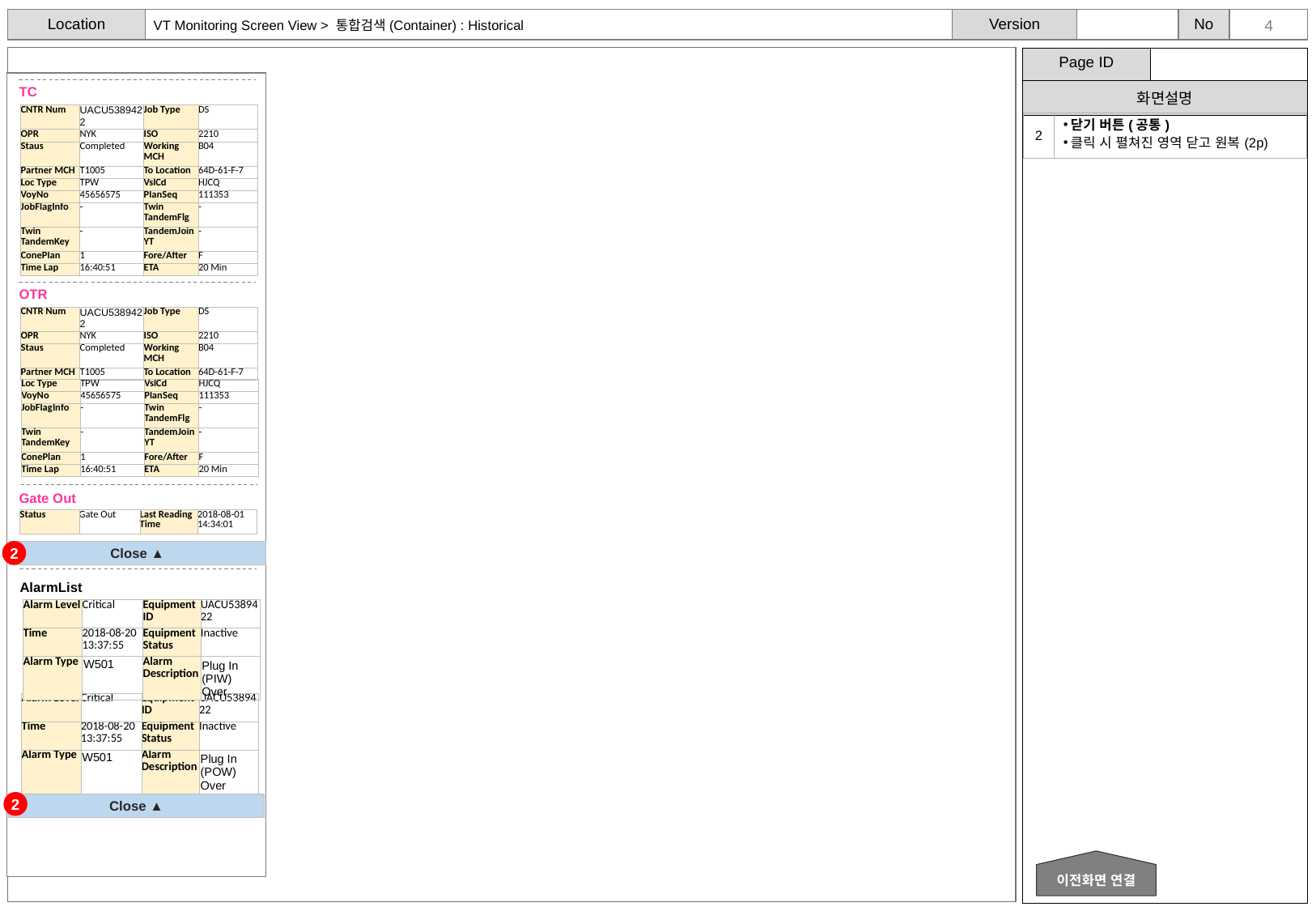

VT Monitoring Screen View > 통합검색(Container) : Historical

TC
| CNTR Num | UACU5389422 | Job Type | DS |
| --- | --- | --- | --- |
| OPR | NYK | ISO | 2210 |
| Staus | Completed | Working MCH | B04 |
| Partner MCH | T1005 | To Location | 64D-61-F-7 |
| Loc Type | TPW | VslCd | HJCQ |
| VoyNo | 45656575 | PlanSeq | 111353 |
| JobFlagInfo | - | Twin TandemFlg | - |
| Twin TandemKey | - | TandemJoinYT | - |
| ConePlan | 1 | Fore/After | F |
| Time Lap | 16:40:51 | ETA | 20 Min |
| 2 | 닫기 버튼(공통) 클릭 시 펼쳐진 영역 닫고 원복(2p) |
| --- | --- |
OTR
| CNTR Num | UACU5389422 | Job Type | DS |
| --- | --- | --- | --- |
| OPR | NYK | ISO | 2210 |
| Staus | Completed | Working MCH | B04 |
| Partner MCH | T1005 | To Location | 64D-61-F-7 |
| Loc Type | TPW | VslCd | HJCQ |
| --- | --- | --- | --- |
| VoyNo | 45656575 | PlanSeq | 111353 |
| JobFlagInfo | - | Twin TandemFlg | - |
| Twin TandemKey | - | TandemJoinYT | - |
| ConePlan | 1 | Fore/After | F |
| Time Lap | 16:40:51 | ETA | 20 Min |
Gate Out
| Status | Gate Out | Last Reading Time | 2018-08-01 14:34:01 |
| --- | --- | --- | --- |
2
Close ▲
AlarmList
| Alarm Level | Critical | Equipment ID | UACU5389422 |
| --- | --- | --- | --- |
| Time | 2018-08-20 13:37:55 | Equipment Status | Inactive |
| Alarm Type | W501 | Alarm Description | Plug In (PIW) Over |
| Alarm Level | Critical | Equipment ID | UACU5389422 |
| --- | --- | --- | --- |
| Time | 2018-08-20 13:37:55 | Equipment Status | Inactive |
| Alarm Type | W501 | Alarm Description | Plug In (POW) Over |
2
Close ▲

이전화면 연결